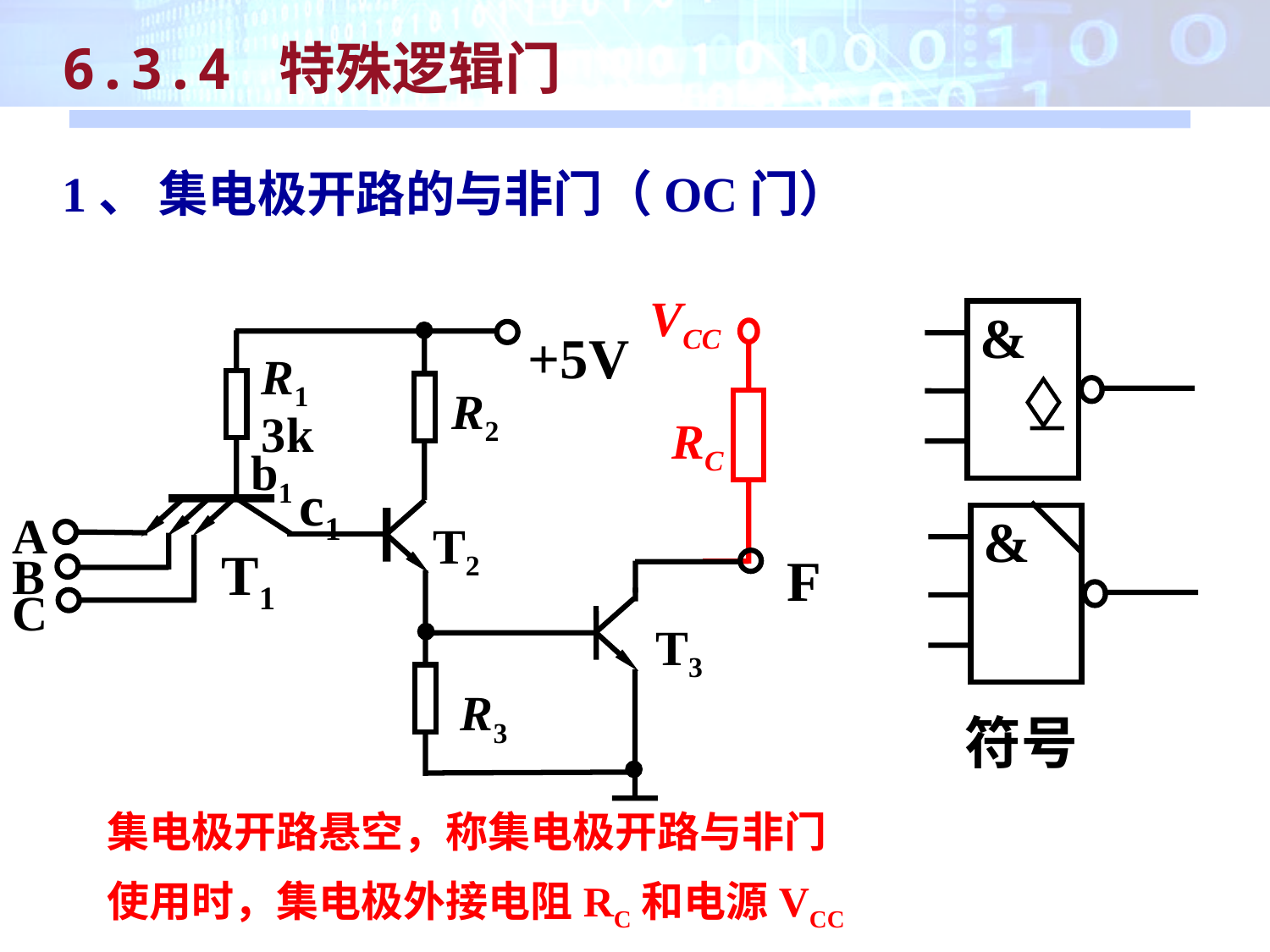

6.3.4 特殊逻辑门
1、 集电极开路的与非门（OC门）
VCC

RC

&

+5V

R1

R2
3k
b1

c1
A

T2

T1

F
B

C

T3

R3

&

符号
集电极开路悬空，称集电极开路与非门
使用时，集电极外接电阻RC和电源VCC